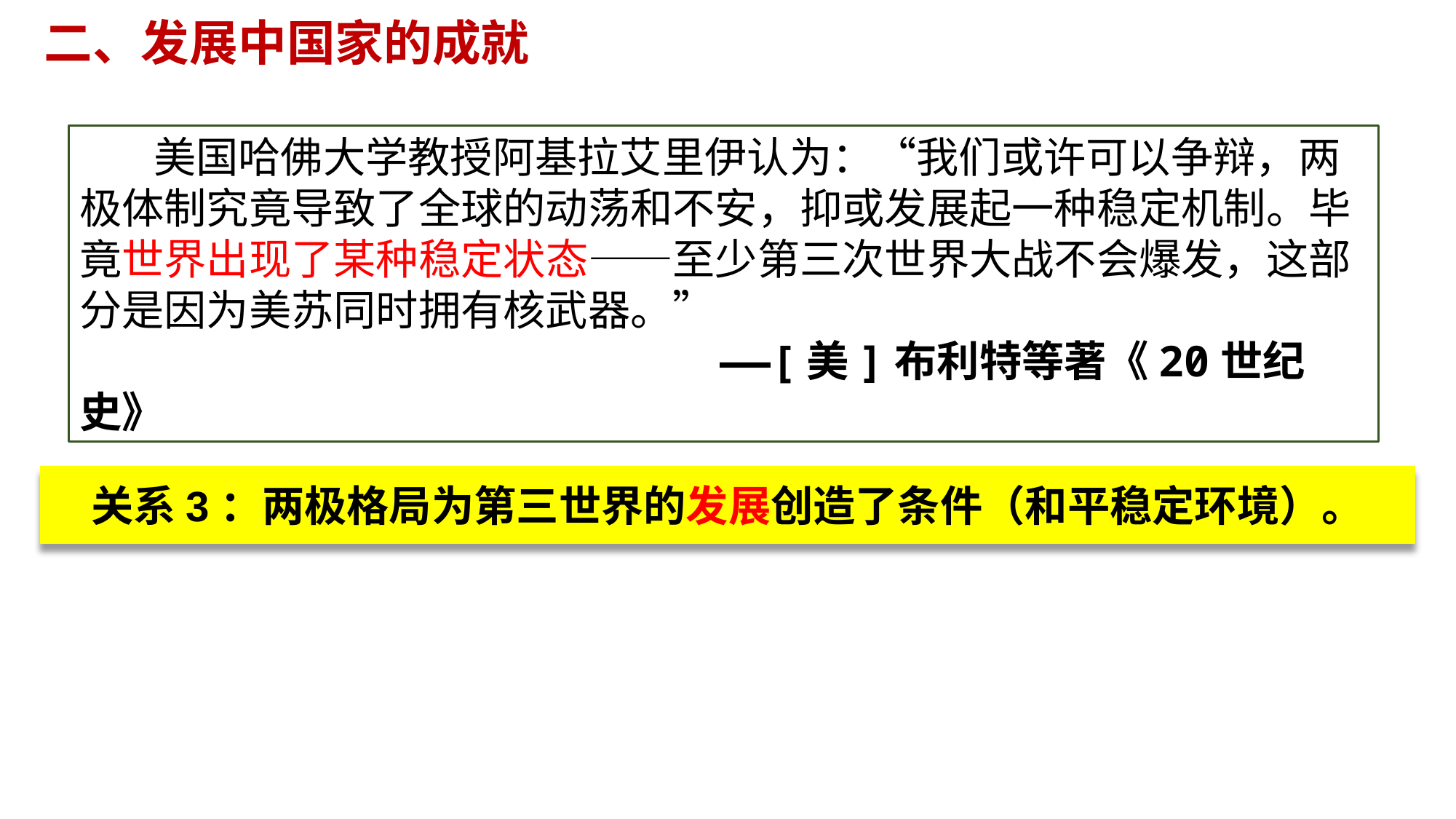

二、发展中国家的成就
 美国哈佛大学教授阿基拉艾里伊认为：“我们或许可以争辩，两极体制究竟导致了全球的动荡和不安，抑或发展起一种稳定机制。毕竟世界出现了某种稳定状态——至少第三次世界大战不会爆发，这部分是因为美苏同时拥有核武器。”
                       ——[美]布利特等著《20世纪史》
关系3：两极格局为第三世界的发展创造了条件（和平稳定环境）。